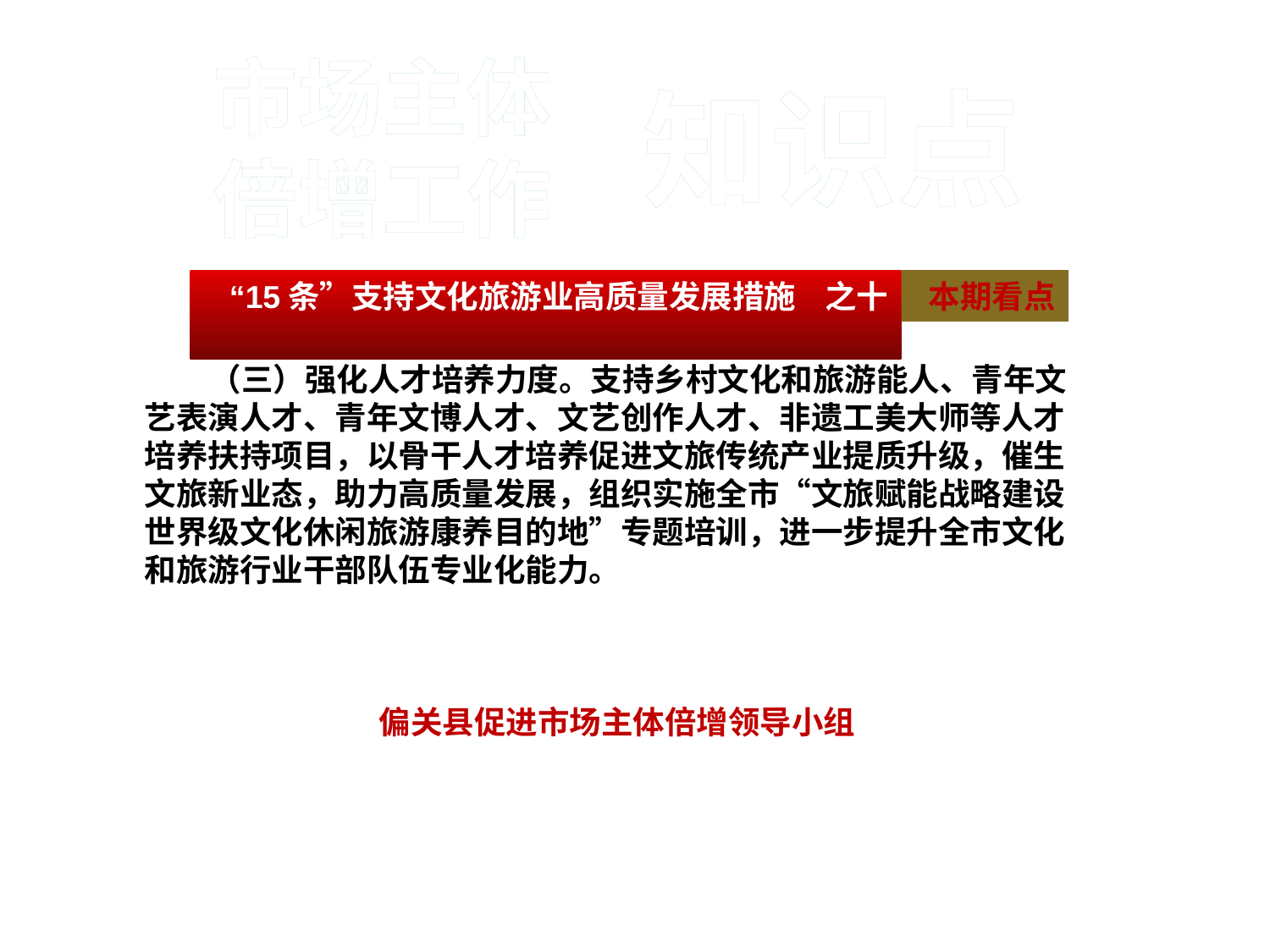

#

市场主体
倍增工作
知识点

        （三）强化人才培养力度。支持乡村文化和旅游能人、青年文艺表演人才、青年文博人才、文艺创作人才、非遗工美大师等人才
培养扶持项目，以骨干人才培养促进文旅传统产业提质升级，催生文旅新业态，助力高质量发展，组织实施全市“文旅赋能战略建设世界级文化休闲旅游康养目的地”专题培训，进一步提升全市文化和旅游行业干部队伍专业化能力。

 偏关县促进市场主体倍增领导小组
   “15条”支持文化旅游业高质量发展措施    之十
 本期看点